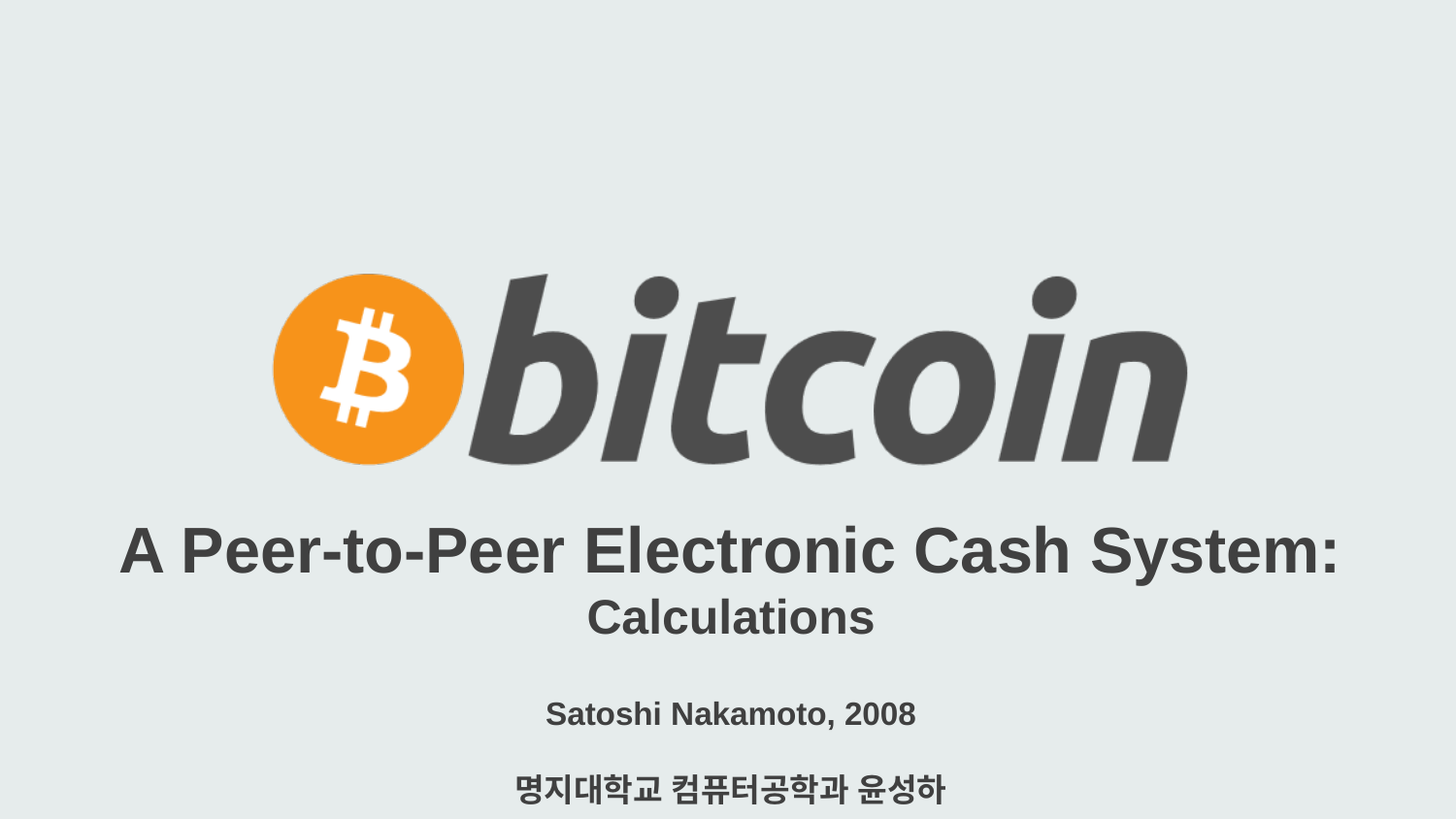

A Peer-to-Peer Electronic Cash System:
Calculations

Satoshi Nakamoto, 2008

명지대학교 컴퓨터공학과 윤성하